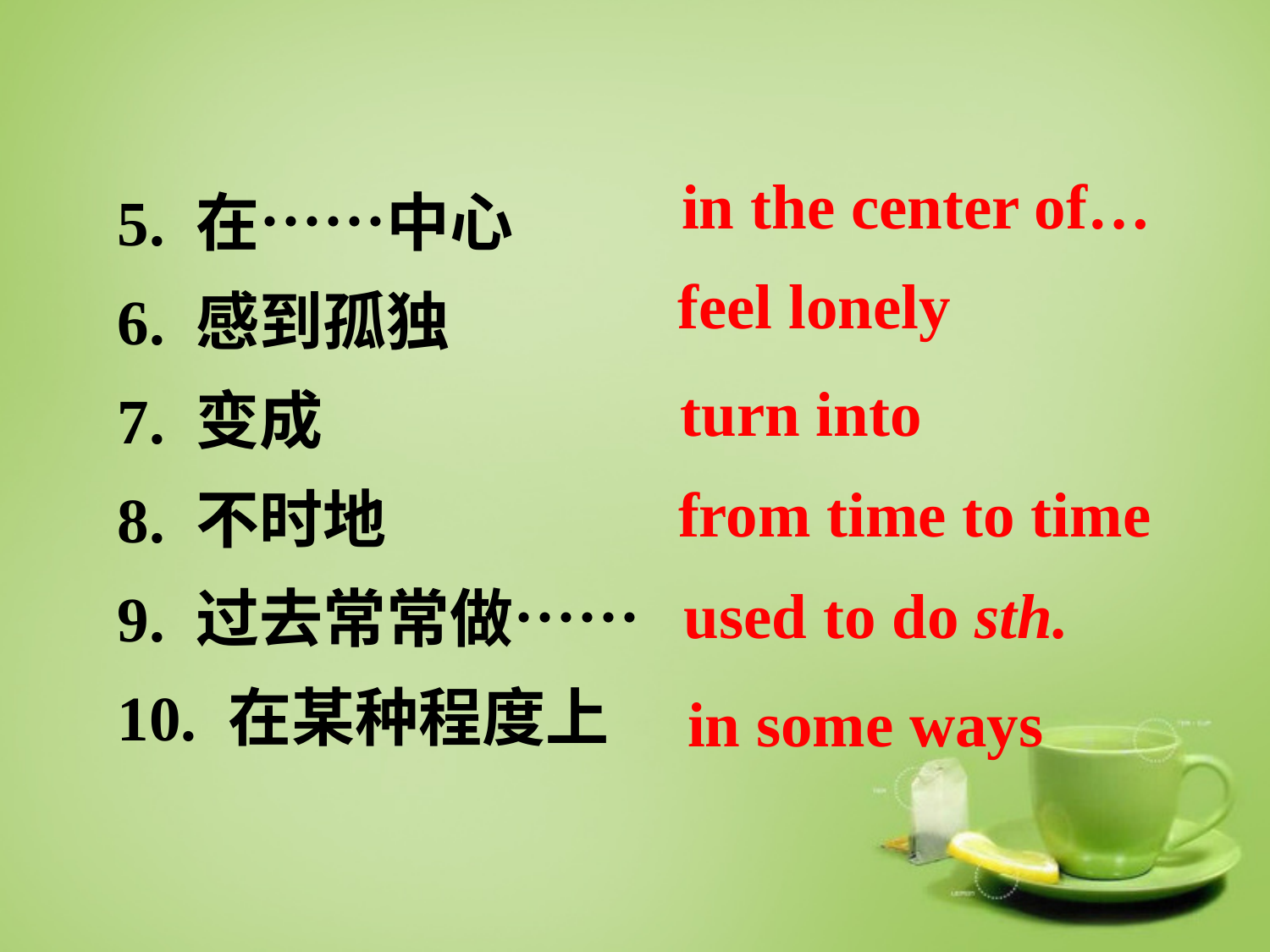

in the center of…
5. 在……中心
6. 感到孤独
7. 变成
8. 不时地
9. 过去常常做……
10. 在某种程度上
feel lonely
turn into
from time to time
used to do sth.
in some ways